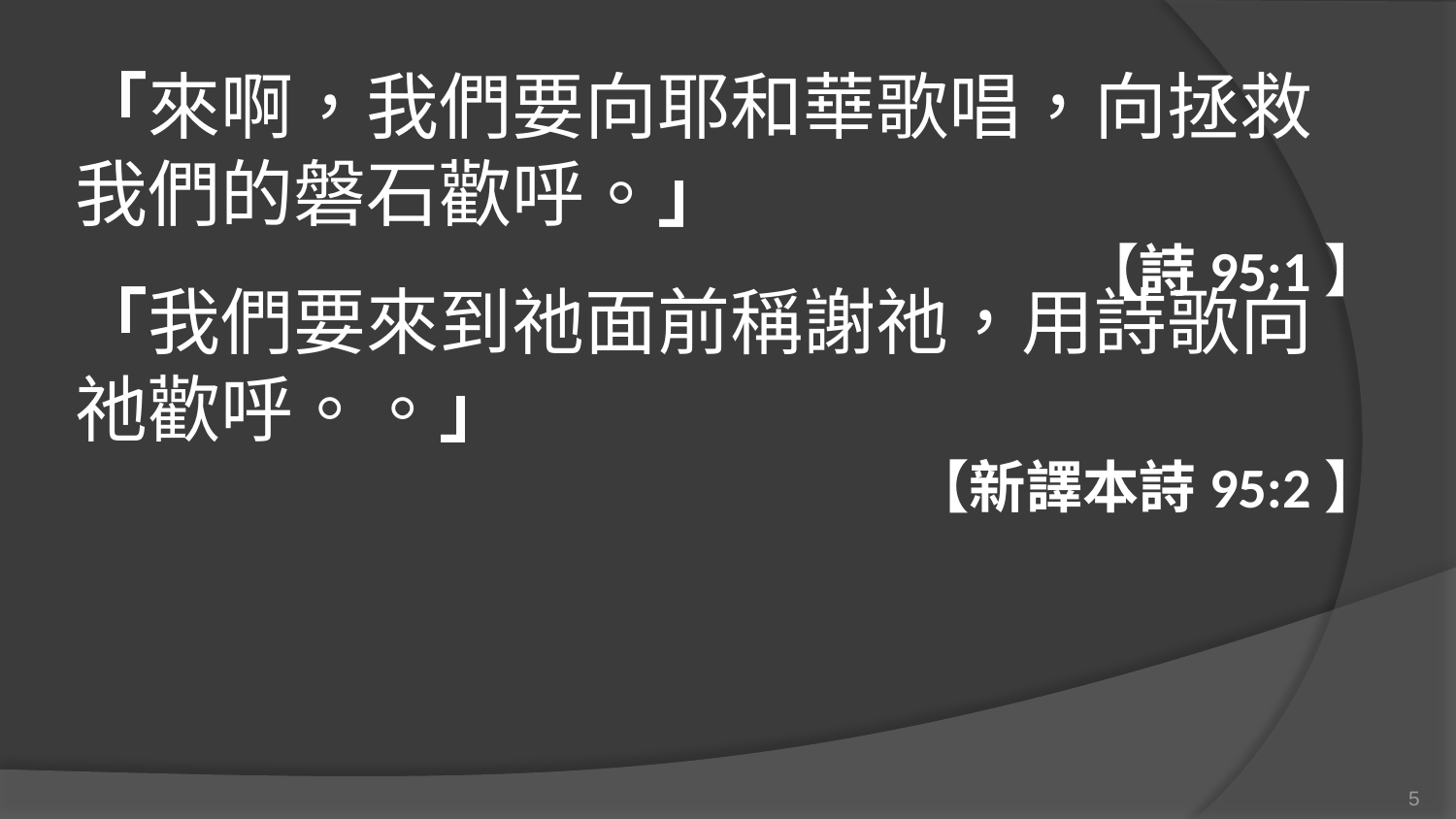

「來啊，我們要向耶和華歌唱，向拯救我們的磐石歡呼。」
【詩95:1】
「我們要來到祂面前稱謝祂，用詩歌向祂歡呼。。」
【新譯本詩95:2】
5